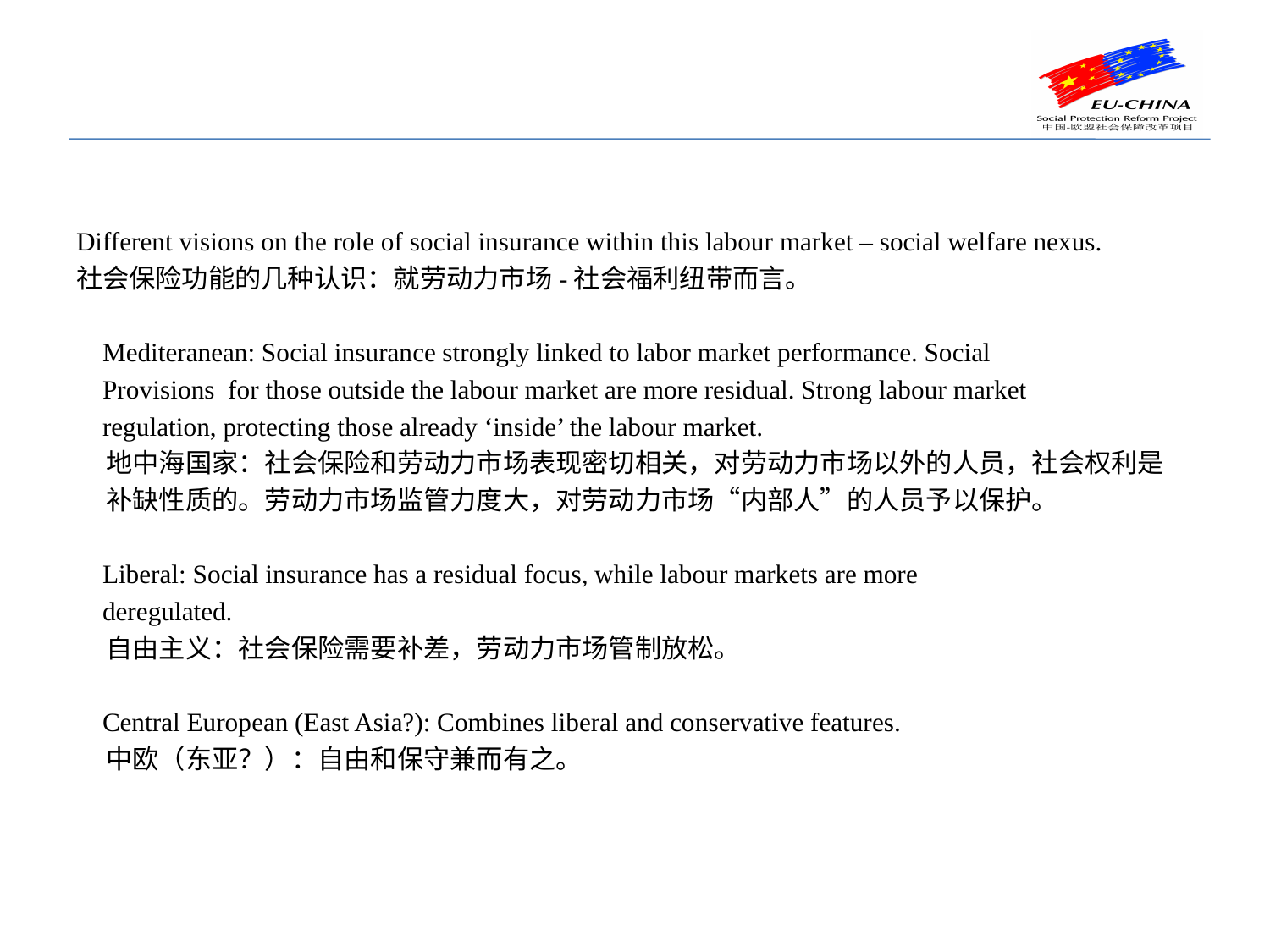

#
Different visions on the role of social insurance within this labour market – social welfare nexus.
社会保险功能的几种认识：就劳动力市场-社会福利纽带而言。

    Mediteranean: Social insurance strongly linked to labor market performance. Social
    Provisions  for those outside the labour market are more residual. Strong labour market
    regulation, protecting those already ‘inside’ the labour market.
    地中海国家：社会保险和劳动力市场表现密切相关，对劳动力市场以外的人员，社会权利是
    补缺性质的。劳动力市场监管力度大，对劳动力市场“内部人”的人员予以保护。

    Liberal: Social insurance has a residual focus, while labour markets are more
    deregulated.
    自由主义：社会保险需要补差，劳动力市场管制放松。

    Central European (East Asia?): Combines liberal and conservative features.
    中欧（东亚？）：自由和保守兼而有之。